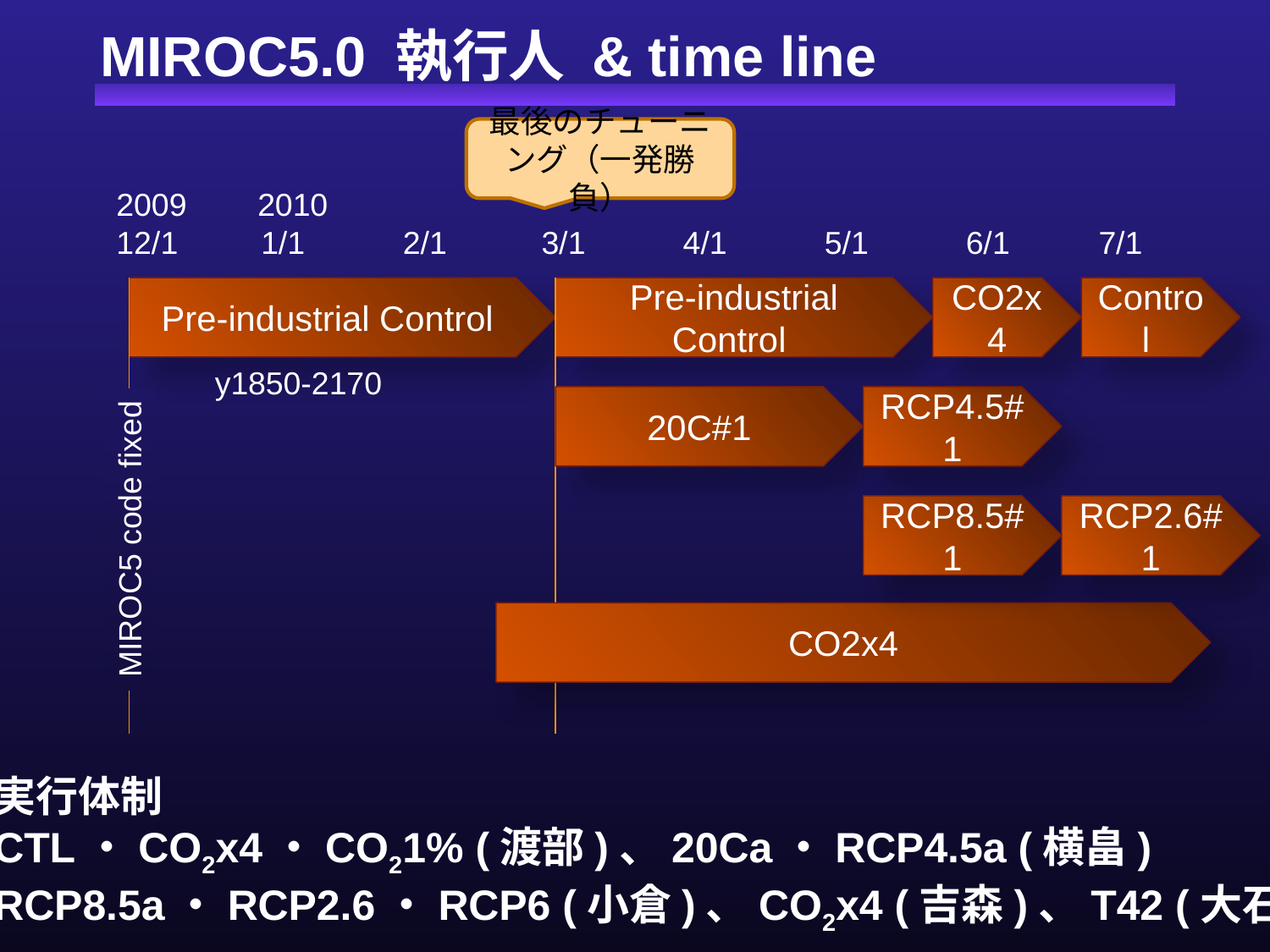

# MIROC5.0 執行人 & time line
最後のチューニング（一発勝負）
     2009        2010
     12/1	       1/1           2/1	          3/1           4/1           5/1           6/1          7/1
Pre-industrial Control
Pre-industrial Control
CO2x4
Control
y1850-2170
20C#1
RCP4.5#1
RCP8.5#1
RCP2.6#1
MIROC5 code fixed
CO2x4
実行体制
CTL・CO2x4・CO21% (渡部)、20Ca・RCP4.5a (横畠)
RCP8.5a・RCP2.6・RCP6 (小倉)、CO2x4 (吉森)、T42 (大石)